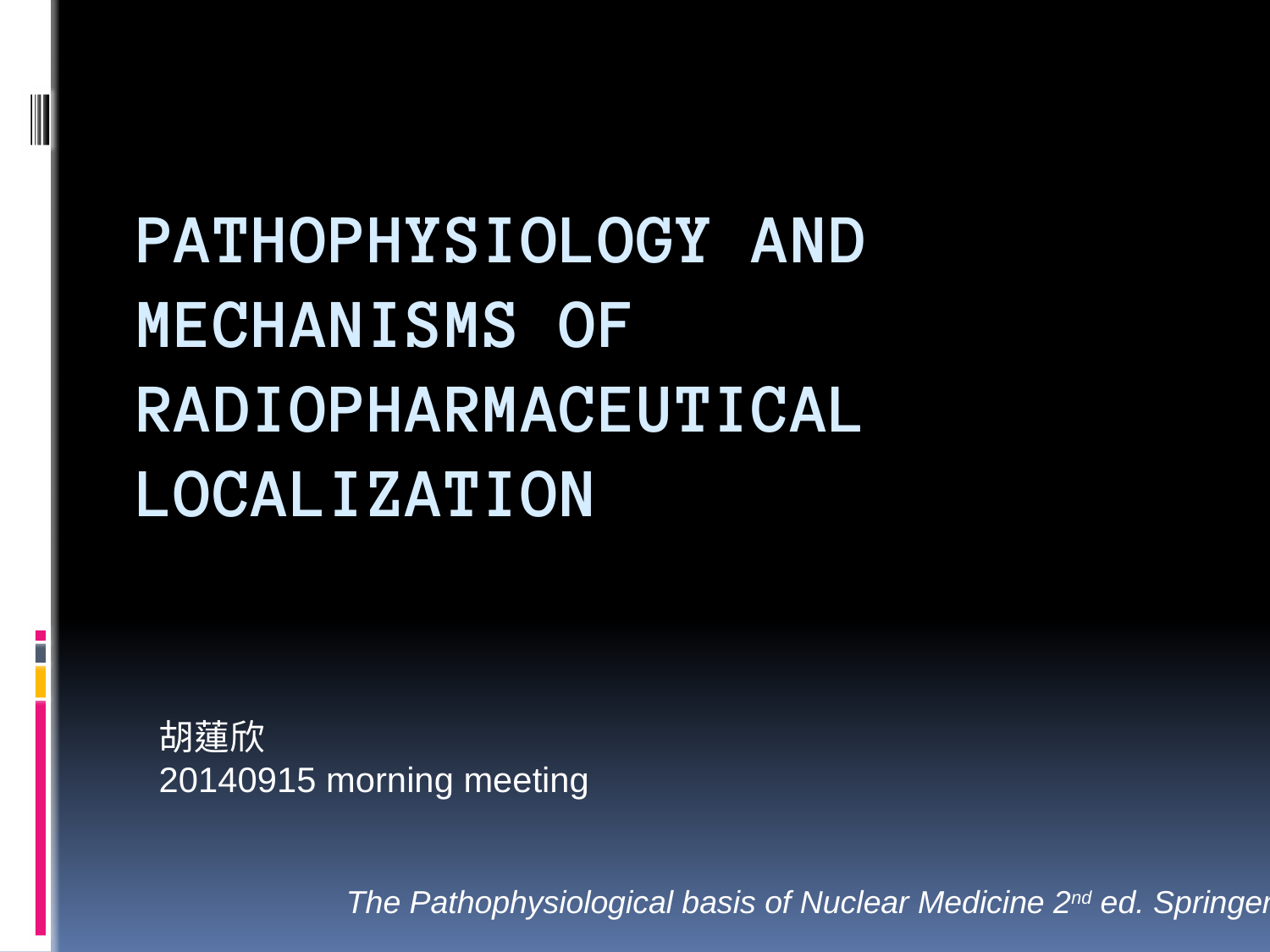

# Pathophysiology and mechanisms of radiopharmaceutical localization
胡蓮欣
20140915 morning meeting
The Pathophysiological basis of Nuclear Medicine 2nd ed. Springer.